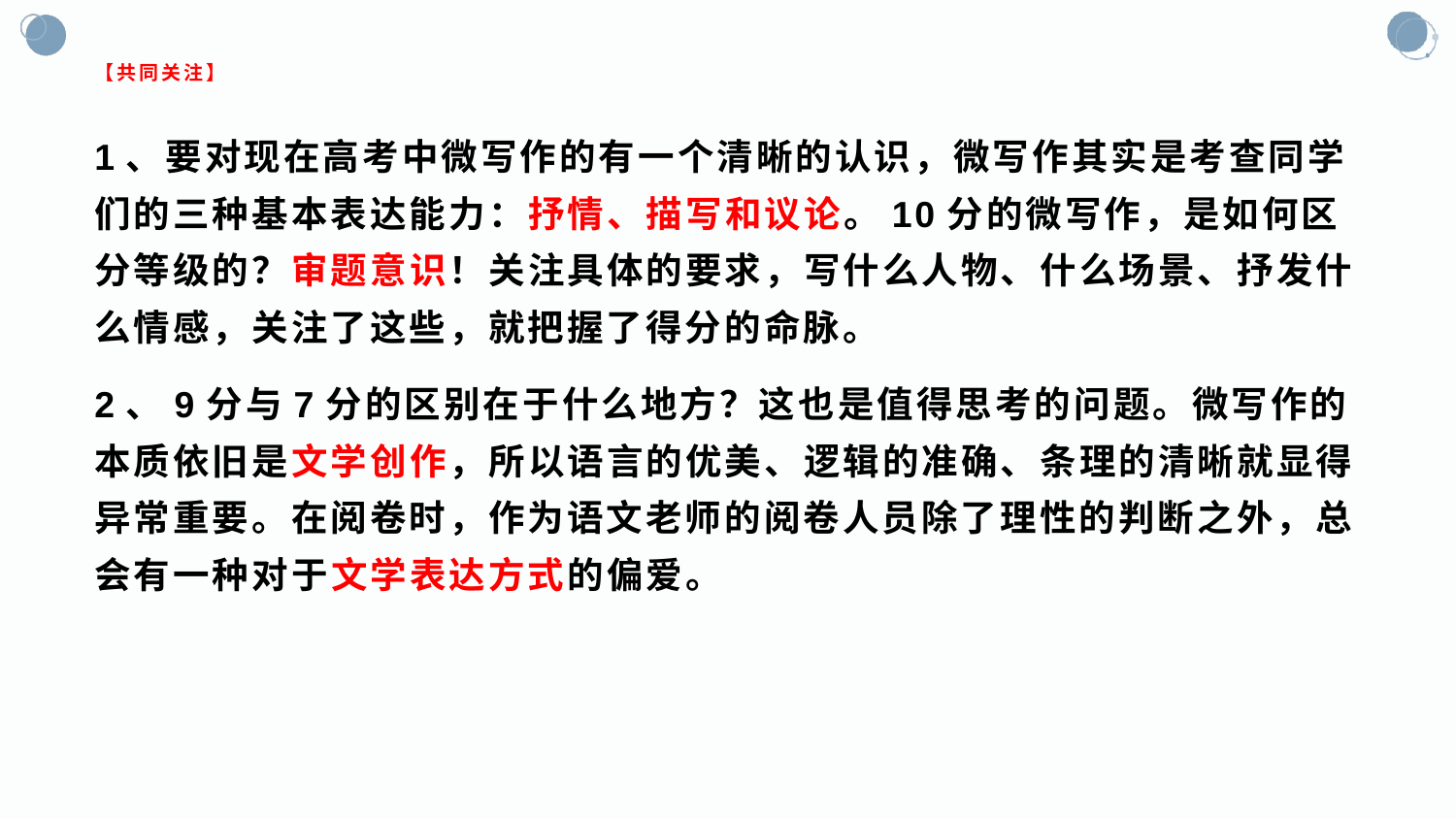

# 【共同关注】
1、要对现在高考中微写作的有一个清晰的认识，微写作其实是考查同学们的三种基本表达能力：抒情、描写和议论。10分的微写作，是如何区分等级的？审题意识！关注具体的要求，写什么人物、什么场景、抒发什么情感，关注了这些，就把握了得分的命脉。
2、9分与7分的区别在于什么地方？这也是值得思考的问题。微写作的本质依旧是文学创作，所以语言的优美、逻辑的准确、条理的清晰就显得异常重要。在阅卷时，作为语文老师的阅卷人员除了理性的判断之外，总会有一种对于文学表达方式的偏爱。